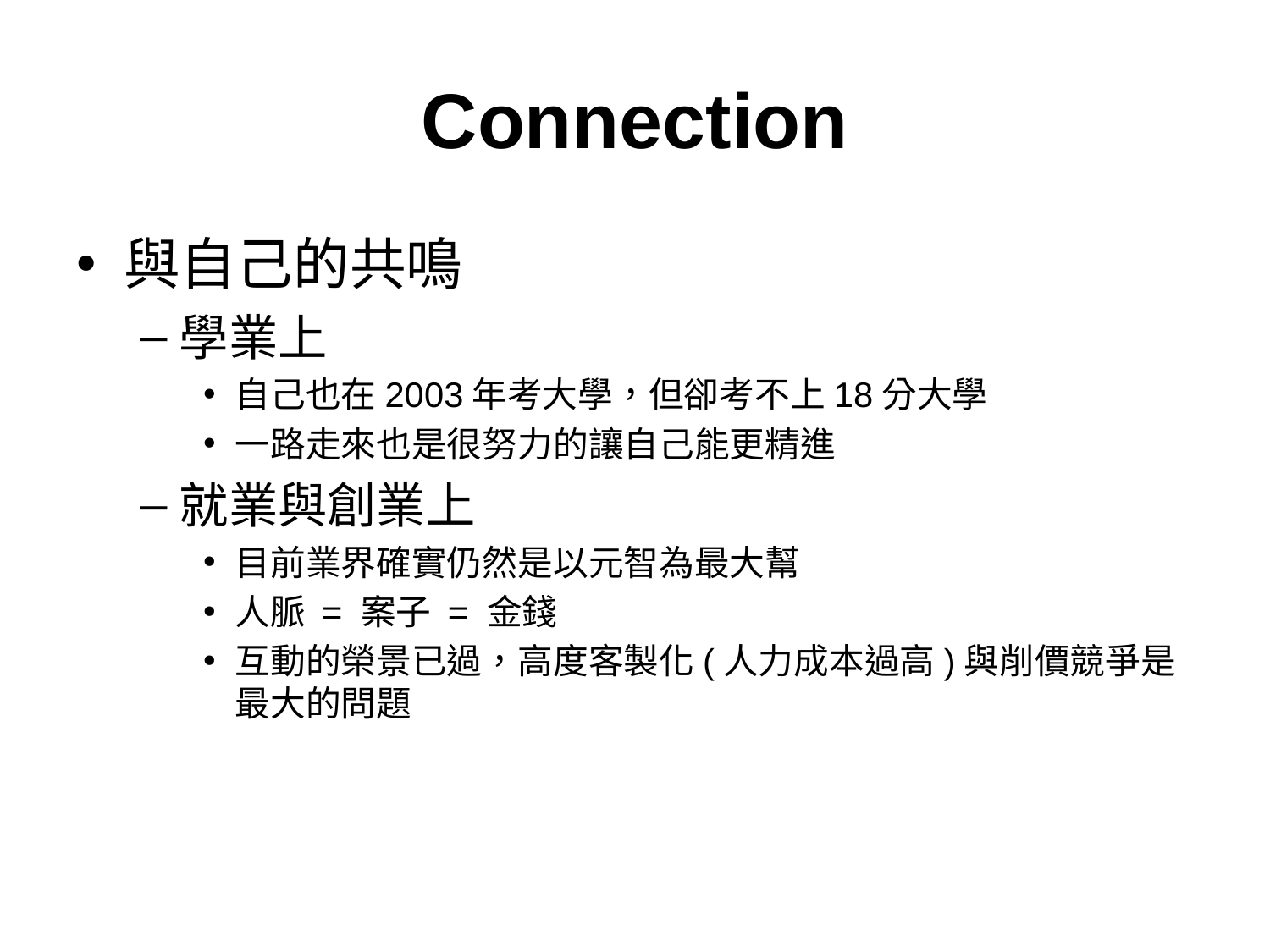

# Connection
與自己的共鳴
學業上
自己也在2003年考大學，但卻考不上18分大學
一路走來也是很努力的讓自己能更精進
就業與創業上
目前業界確實仍然是以元智為最大幫
人脈 = 案子 = 金錢
互動的榮景已過，高度客製化(人力成本過高)與削價競爭是最大的問題